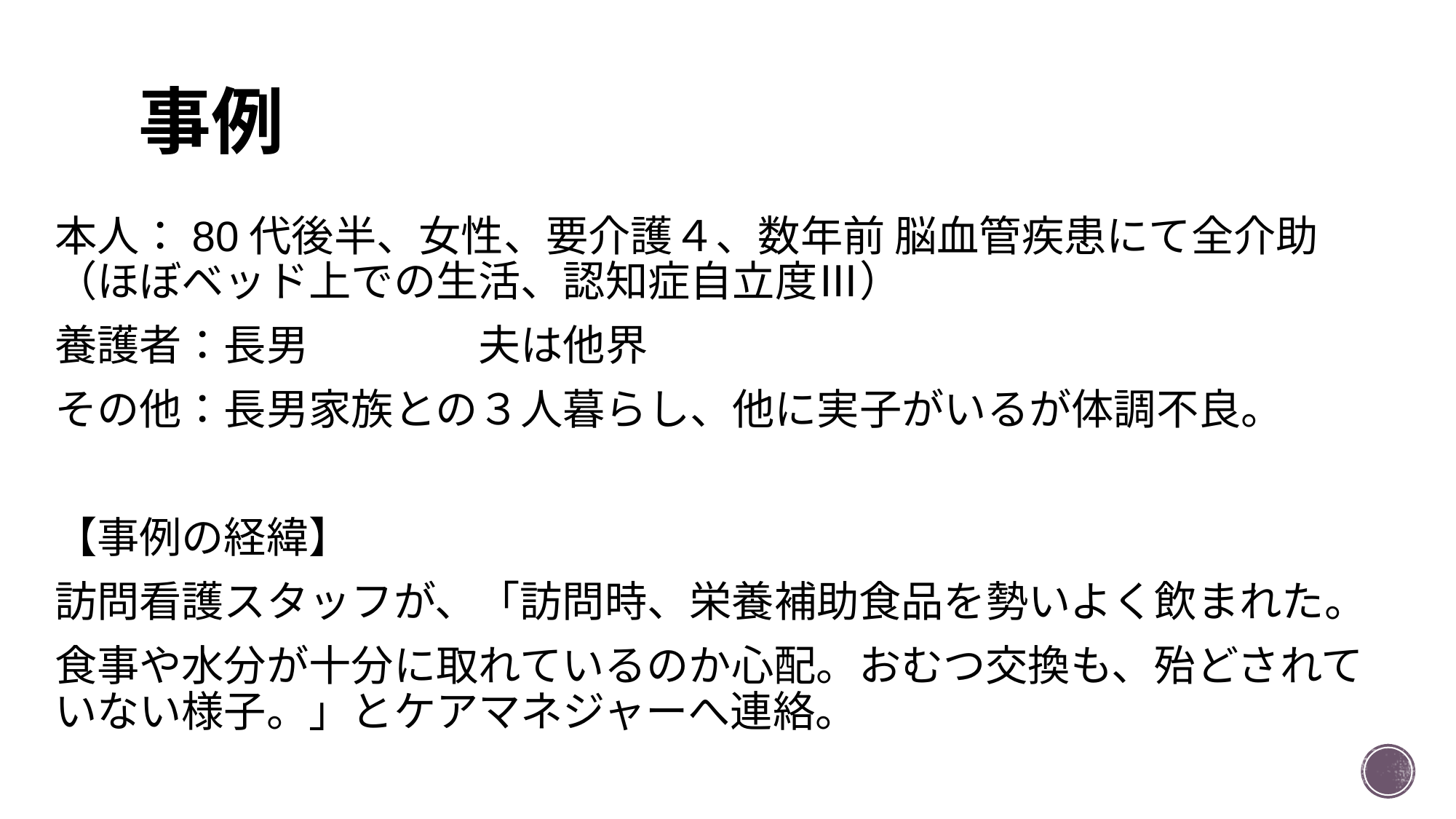

# 事例
本人：80代後半、女性、要介護４、数年前 脳血管疾患にて全介助　（ほぼベッド上での生活、認知症自立度Ⅲ）
養護者：長男　　　　夫は他界
その他：長男家族との３人暮らし、他に実子がいるが体調不良。

【事例の経緯】
訪問看護スタッフが、「訪問時、栄養補助食品を勢いよく飲まれた。
食事や水分が十分に取れているのか心配。おむつ交換も、殆どされていない様子。」とケアマネジャーへ連絡。